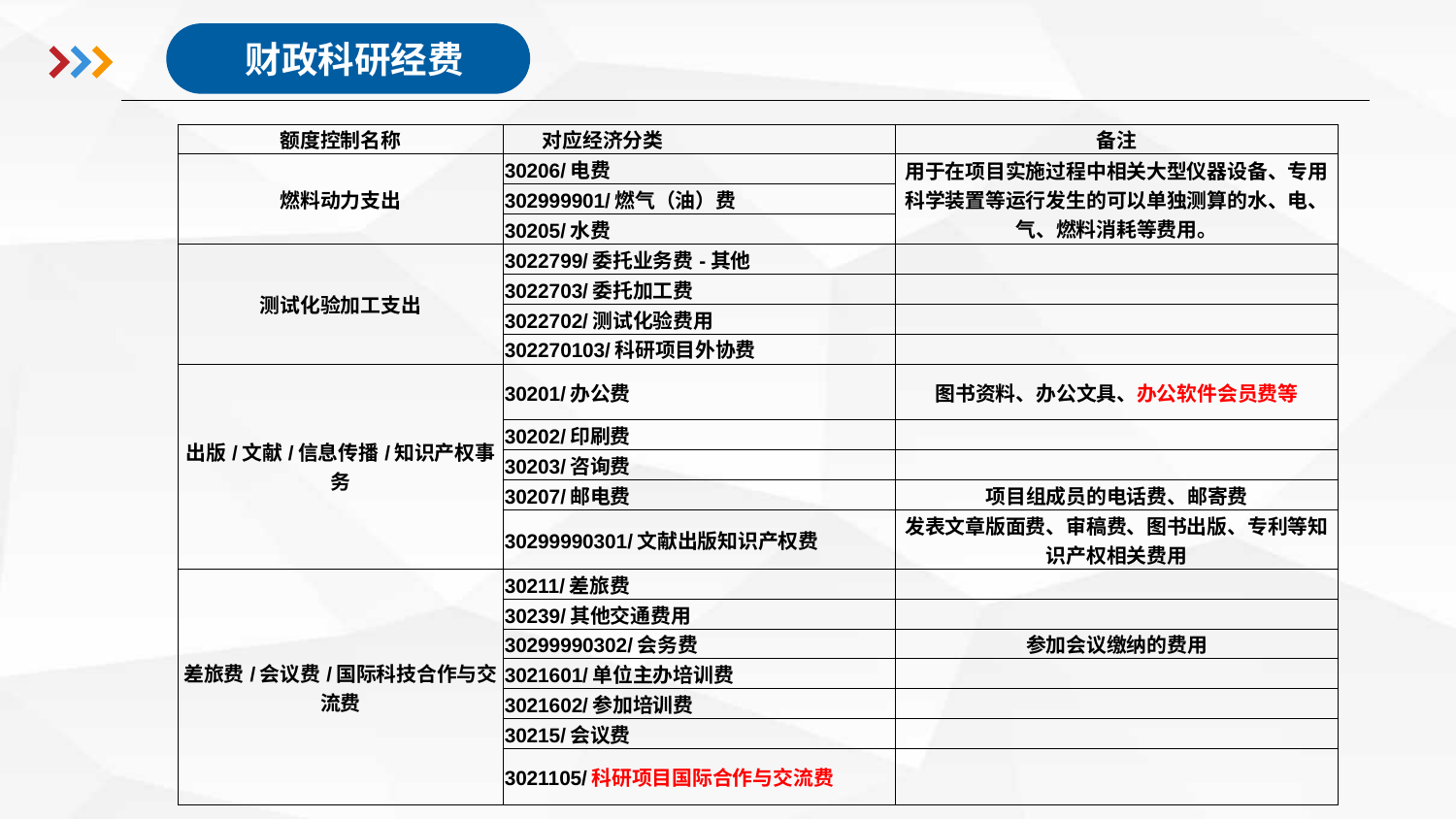

财政科研经费

| 额度控制名称 | 对应经济分类 | 备注 |
| --- | --- | --- |
| 燃料动力支出 | 30206/电费 | 用于在项目实施过程中相关大型仪器设备、专用科学装置等运行发生的可以单独测算的水、电、气、燃料消耗等费用。 |
|  | 302999901/燃气（油）费 |  |
|  | 30205/水费 |  |
| 测试化验加工支出 | 3022799/委托业务费-其他 |  |
|  | 3022703/委托加工费 |  |
|  | 3022702/测试化验费用 |  |
|  | 302270103/科研项目外协费 |  |
| 出版/文献/信息传播/知识产权事务 | 30201/办公费 | 图书资料、办公文具、办公软件会员费等 |
|  | 30202/印刷费 |  |
|  | 30203/咨询费 |  |
|  | 30207/邮电费 | 项目组成员的电话费、邮寄费 |
|  | 30299990301/文献出版知识产权费 | 发表文章版面费、审稿费、图书出版、专利等知识产权相关费用 |
| 差旅费/会议费/国际科技合作与交流费 | 30211/差旅费 |  |
|  | 30239/其他交通费用 |  |
|  | 30299990302/会务费 | 参加会议缴纳的费用 |
|  | 3021601/单位主办培训费 |  |
|  | 3021602/参加培训费 |  |
|  | 30215/会议费 |  |
|  | 3021105/科研项目国际合作与交流费 |  |